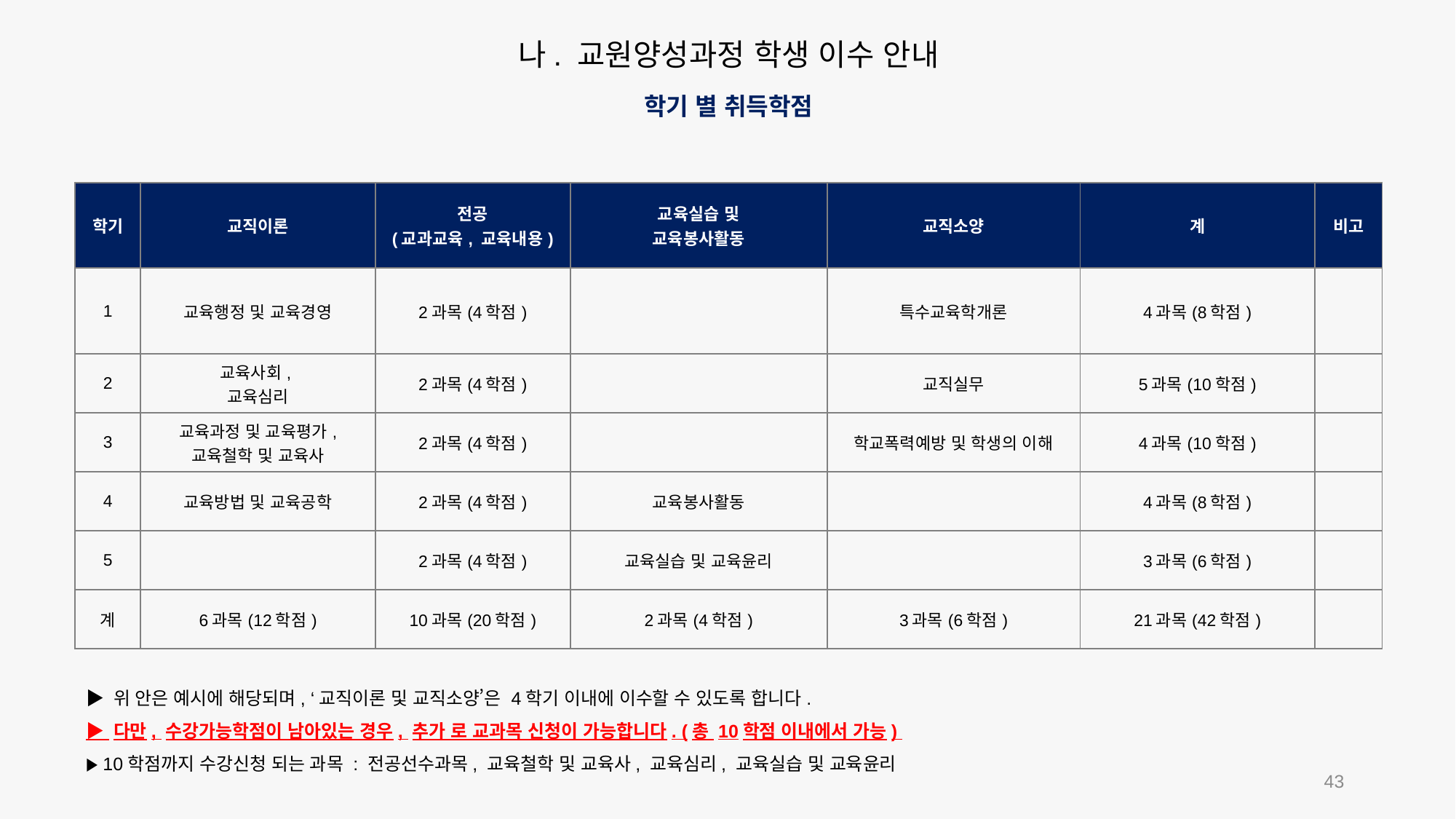

나. 교원양성과정 학생 이수 안내
학기 별 취득학점
| 학기 | 교직이론 | 전공 (교과교육, 교육내용) | 교육실습 및 교육봉사활동 | 교직소양 | 계 | 비고 |
| --- | --- | --- | --- | --- | --- | --- |
| 1 | 교육행정 및 교육경영 | 2과목(4학점) |  | 특수교육학개론 | 4과목(8학점) |  |
| 2 | 교육사회, 교육심리 | 2과목(4학점) |  | 교직실무 | 5과목(10학점) |  |
| 3 | 교육과정 및 교육평가, 교육철학 및 교육사 | 2과목(4학점) |  | 학교폭력예방 및 학생의 이해 | 4과목(10학점) |  |
| 4 | 교육방법 및 교육공학 | 2과목(4학점) | 교육봉사활동 |  | 4과목(8학점) |  |
| 5 |  | 2과목(4학점) | 교육실습 및 교육윤리 |  | 3과목(6학점) |  |
| 계 | 6과목(12학점) | 10과목(20학점) | 2과목(4학점) | 3과목(6학점) | 21과목(42학점) |  |
▶ 위 안은 예시에 해당되며, ‘교직이론 및 교직소양’은 4학기 이내에 이수할 수 있도록 합니다.
▶ 다만, 수강가능학점이 남아있는 경우, 추가 로 교과목 신청이 가능합니다. (총 10학점 이내에서 가능)
▶ 10학점까지 수강신청 되는 과목 : 전공선수과목, 교육철학 및 교육사, 교육심리, 교육실습 및 교육윤리
43